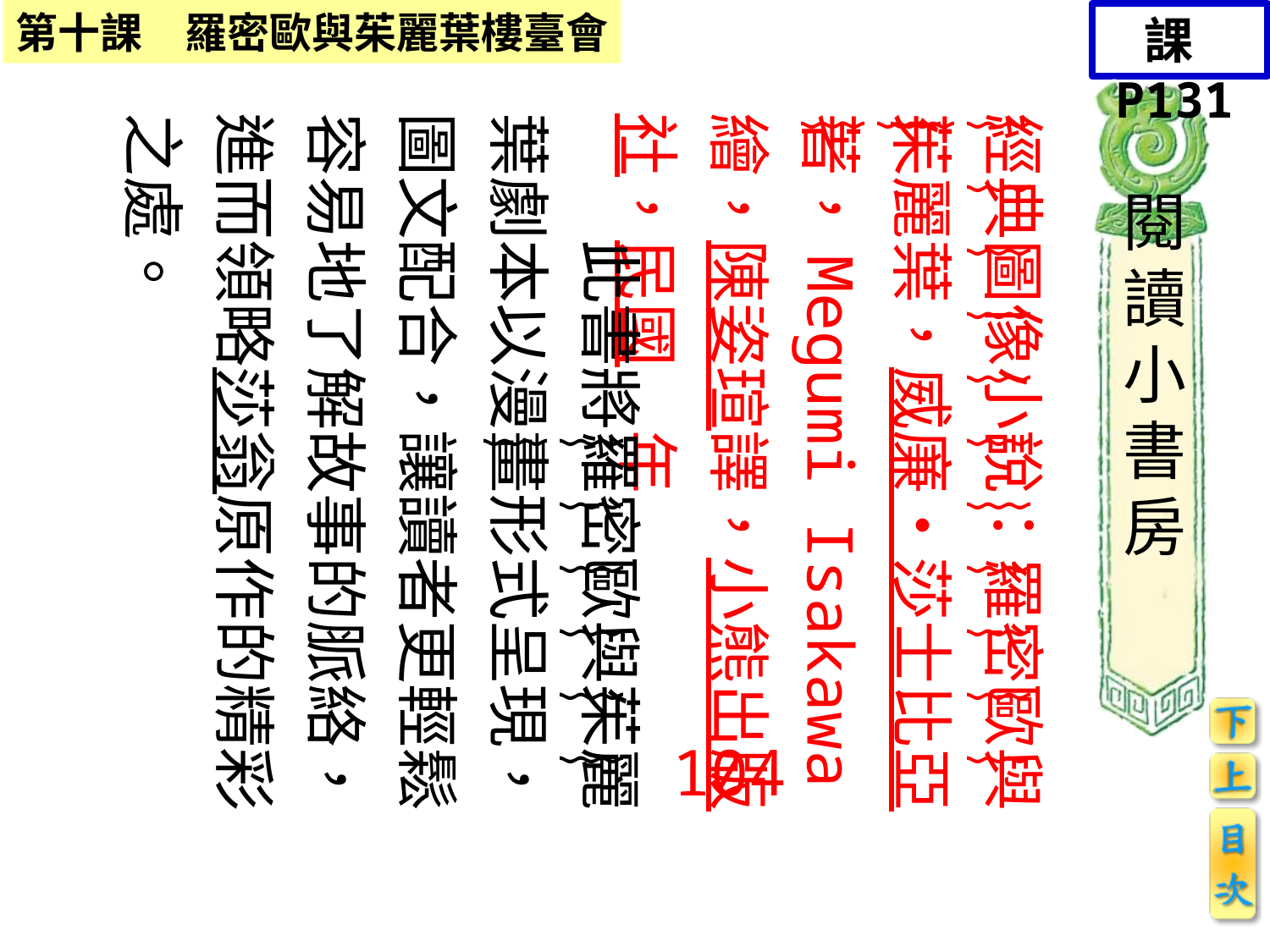

課P131
	此書將羅密歐與茱麗葉劇本以漫畫形式呈現，圖文配合，讓讀者更輕鬆容易地了解故事的脈絡，進而領略莎翁原作的精彩之處。
經典圖像小說：羅密歐與茱麗葉，威廉‧莎士比亞著，Megumi Isakawa繪，陳姿瑄譯，小熊出版社，民國　年
︴︴
︴︴︴︴︴︴︴︴︴︴︴︴
閱讀小書房
︴︴︴︴︴︴︴
104